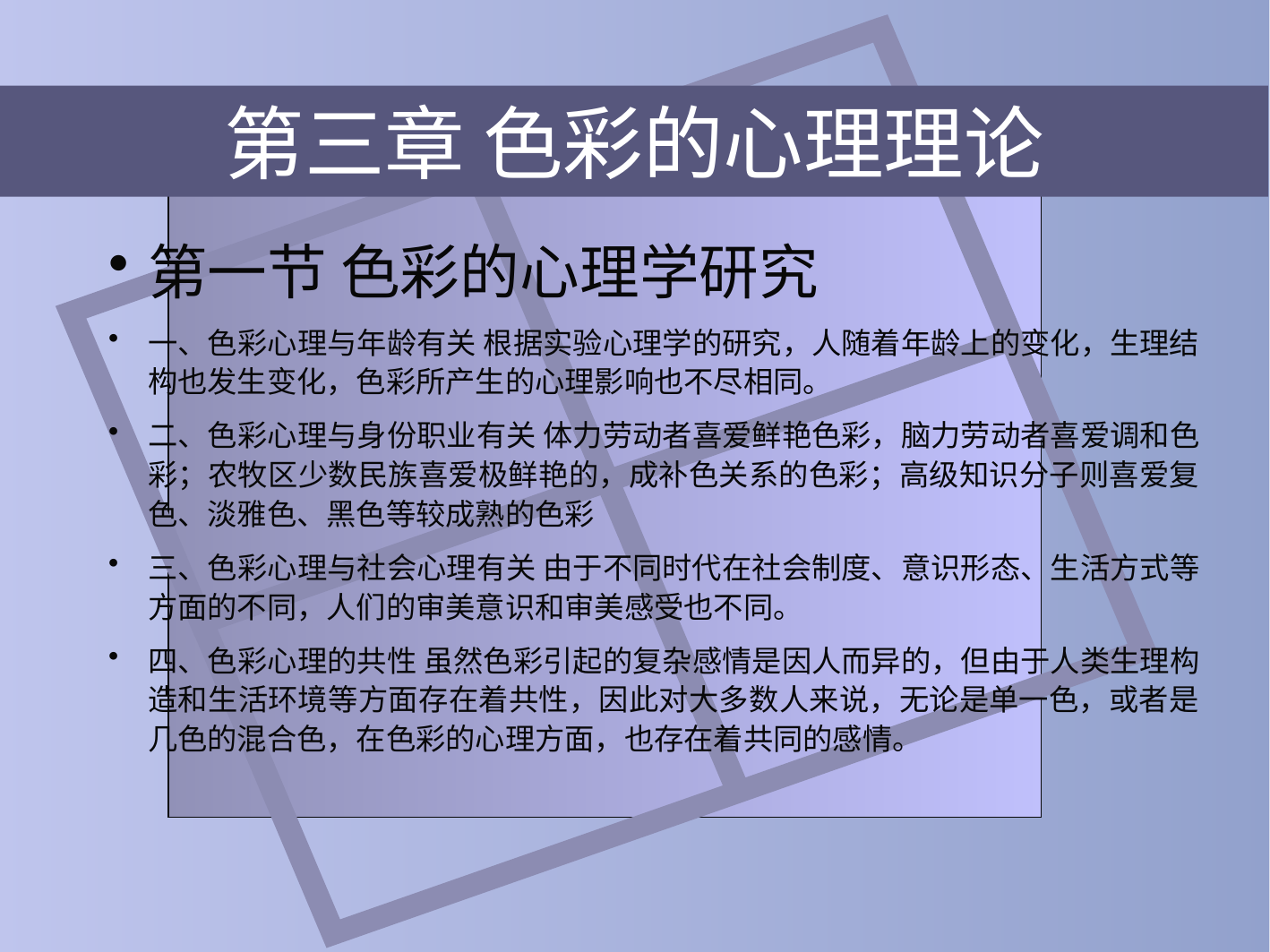

# 第三章 色彩的心理理论
第一节 色彩的心理学研究
一、色彩心理与年龄有关 根据实验心理学的研究，人随着年龄上的变化，生理结构也发生变化，色彩所产生的心理影响也不尽相同。
二、色彩心理与身份职业有关 体力劳动者喜爱鲜艳色彩，脑力劳动者喜爱调和色彩；农牧区少数民族喜爱极鲜艳的，成补色关系的色彩；高级知识分子则喜爱复色、淡雅色、黑色等较成熟的色彩
三、色彩心理与社会心理有关 由于不同时代在社会制度、意识形态、生活方式等方面的不同，人们的审美意识和审美感受也不同。
四、色彩心理的共性 虽然色彩引起的复杂感情是因人而异的，但由于人类生理构造和生活环境等方面存在着共性，因此对大多数人来说，无论是单一色，或者是几色的混合色，在色彩的心理方面，也存在着共同的感情。